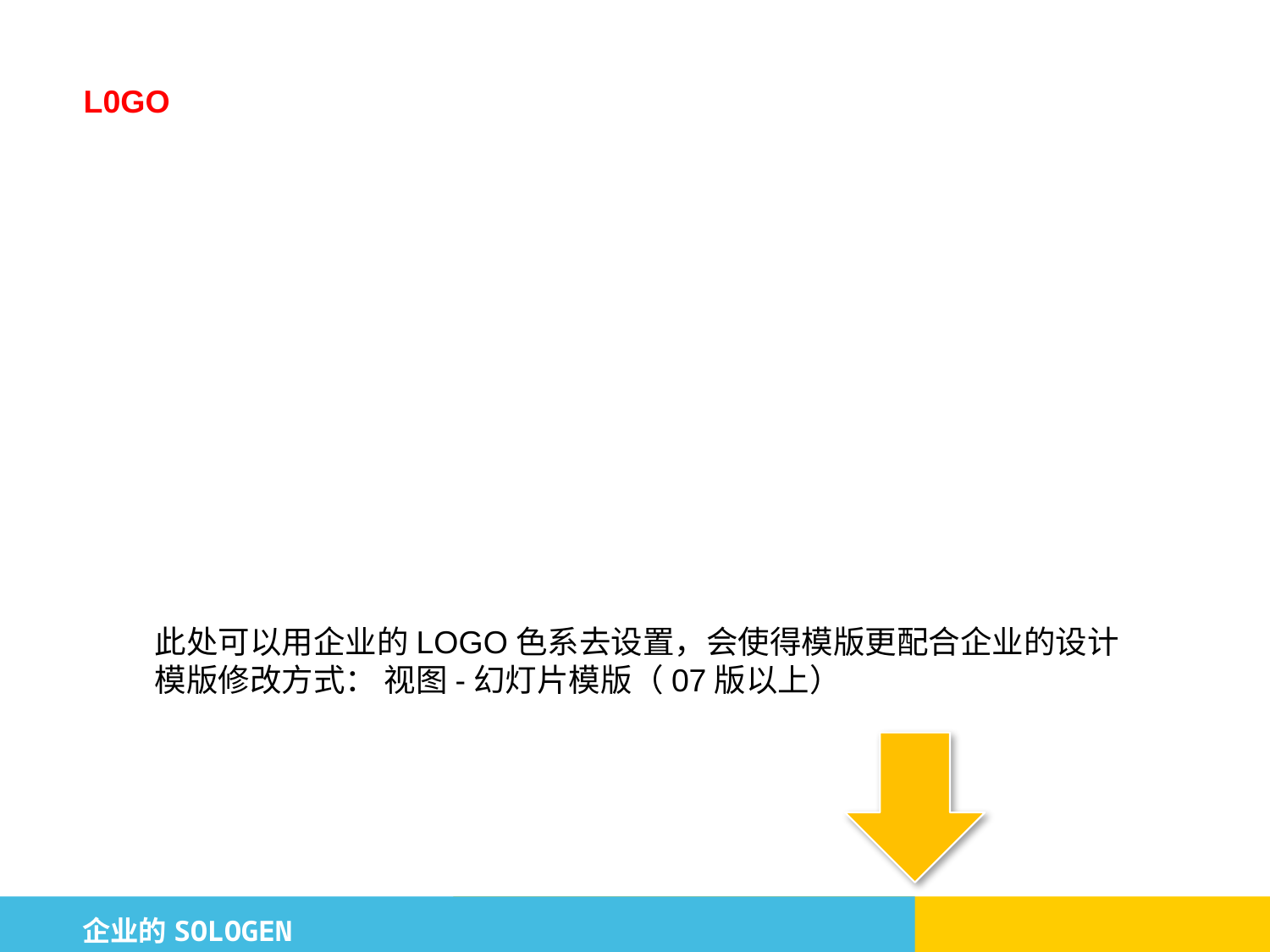

#
此处可以用企业的LOGO色系去设置，会使得模版更配合企业的设计
模版修改方式： 视图-幻灯片模版（07版以上）